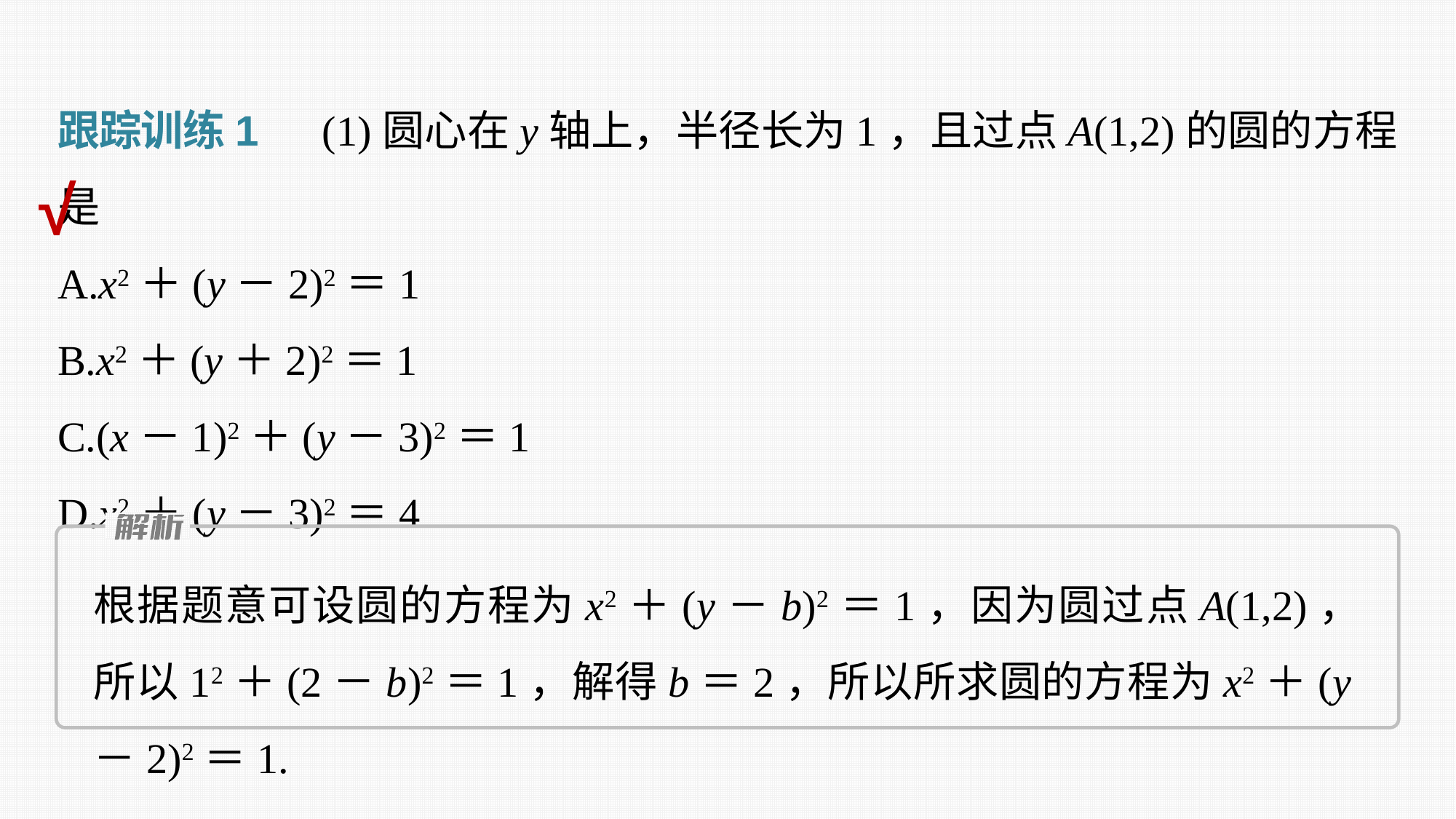

跟踪训练1　(1)圆心在y轴上，半径长为1，且过点A(1,2)的圆的方程是
A.x2＋(y－2)2＝1
B.x2＋(y＋2)2＝1
C.(x－1)2＋(y－3)2＝1
D.x2＋(y－3)2＝4
√

根据题意可设圆的方程为x2＋(y－b)2＝1，因为圆过点A(1,2)，所以12＋(2－b)2＝1，解得b＝2，所以所求圆的方程为x2＋(y－2)2＝1.